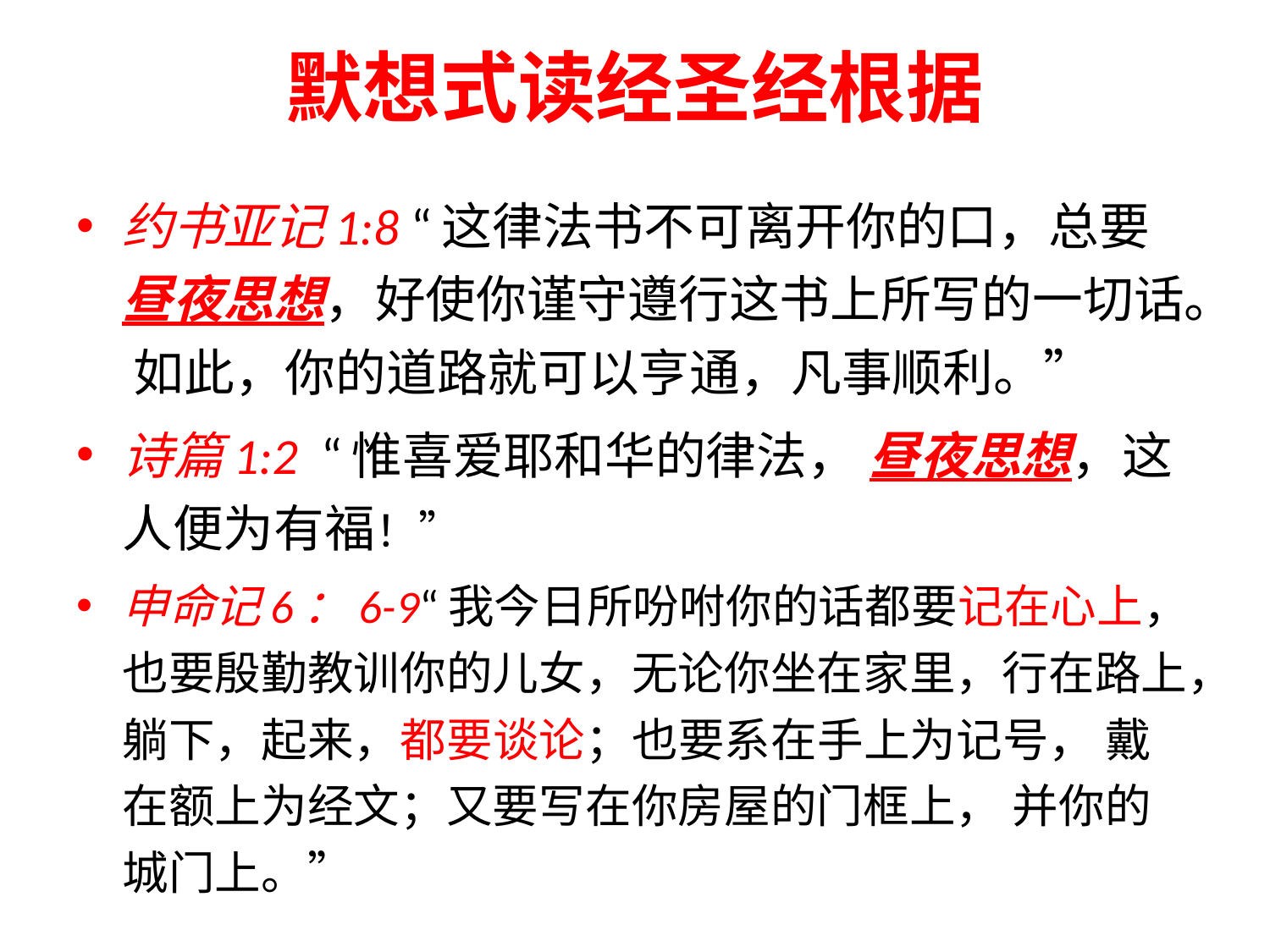

# 默想式读经圣经根据
约书亚记1:8 “这律法书不可离开你的口，总要昼夜思想，好使你谨守遵行这书上所写的一切话。 如此，你的道路就可以亨通，凡事顺利。”
诗篇1:2  “惟喜爱耶和华的律法， 昼夜思想，这人便为有福！”
申命记6：6-9“我今日所吩咐你的话都要记在心上，也要殷勤教训你的儿女，无论你坐在家里，行在路上，躺下，起来，都要谈论；也要系在手上为记号， 戴在额上为经文；又要写在你房屋的门框上， 并你的城门上。”